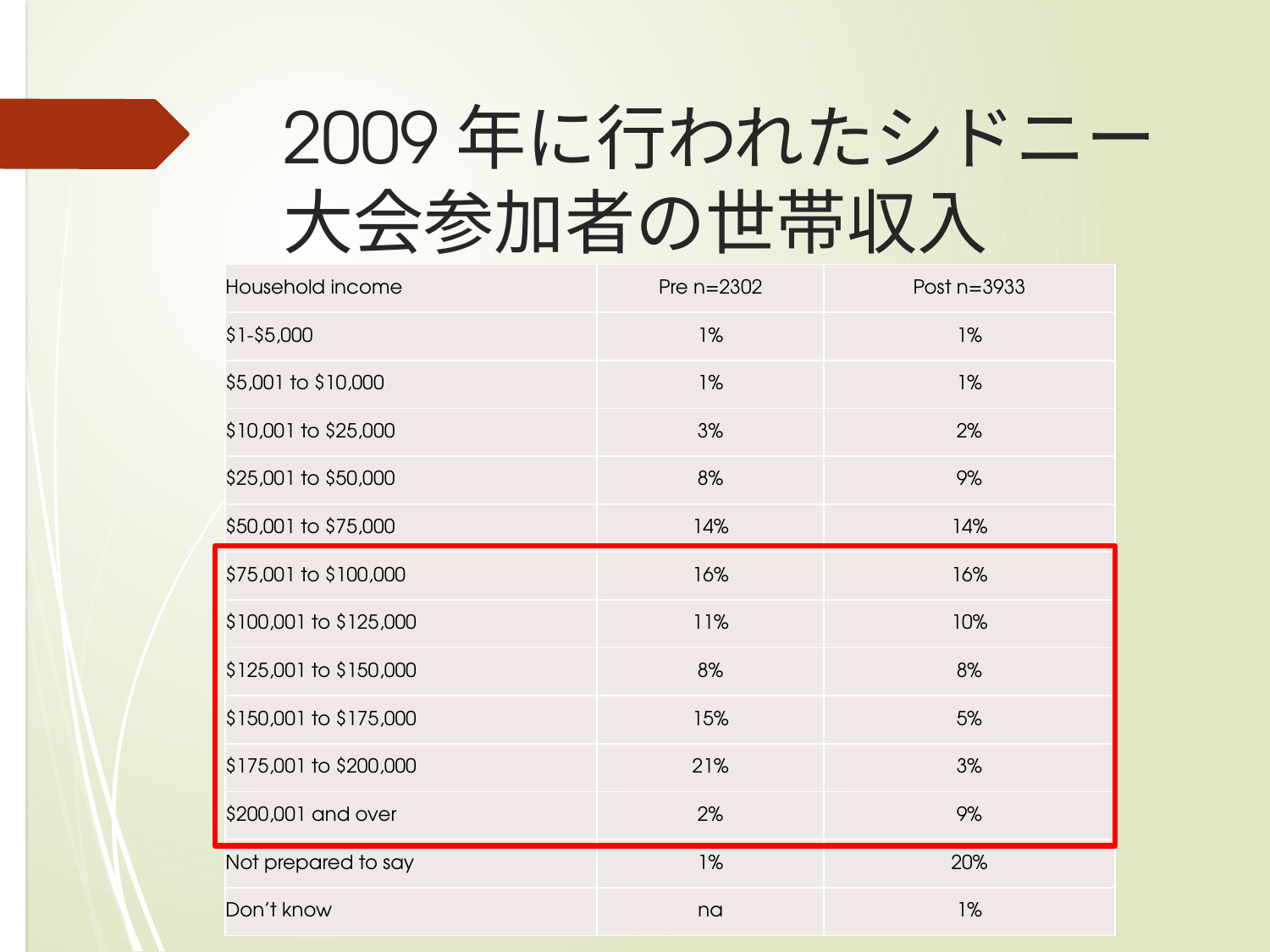

# 2009年に行われたシドニー 大会参加者の世帯収入
| Household income | Pre n=2302 | Post n=3933 |
| --- | --- | --- |
| $1-$5,000 | 1% | 1% |
| $5,001 to $10,000 | 1% | 1% |
| $10,001 to $25,000 | 3% | 2% |
| $25,001 to $50,000 | 8% | 9% |
| $50,001 to $75,000 | 14% | 14% |
| $75,001 to $100,000 | 16% | 16% |
| $100,001 to $125,000 | 11% | 10% |
| $125,001 to $150,000 | 8% | 8% |
| $150,001 to $175,000 | 15% | 5% |
| $175,001 to $200,000 | 21% | 3% |
| $200,001 and over | 2% | 9% |
| Not prepared to say | 1% | 20% |
| Don’t know | na | 1% |